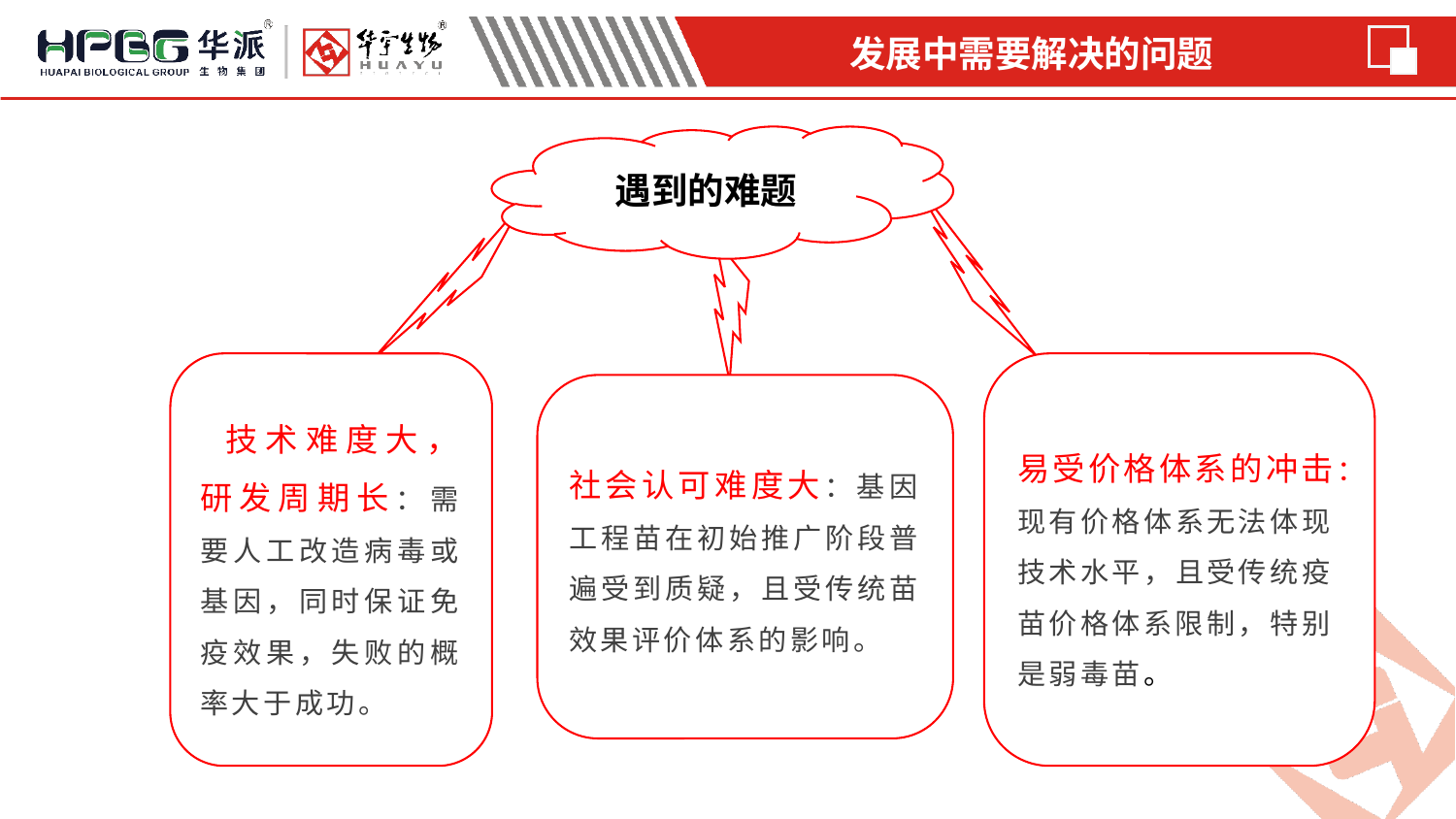

发展中需要解决的问题

遇到的难题

 技术难度大，研发周期长：需要人工改造病毒或基因，同时保证免疫效果，失败的概率大于成功。
易受价格体系的冲击：现有价格体系无法体现技术水平，且受传统疫苗价格体系限制，特别是弱毒苗。

社会认可难度大：基因工程苗在初始推广阶段普遍受到质疑，且受传统苗效果评价体系的影响。